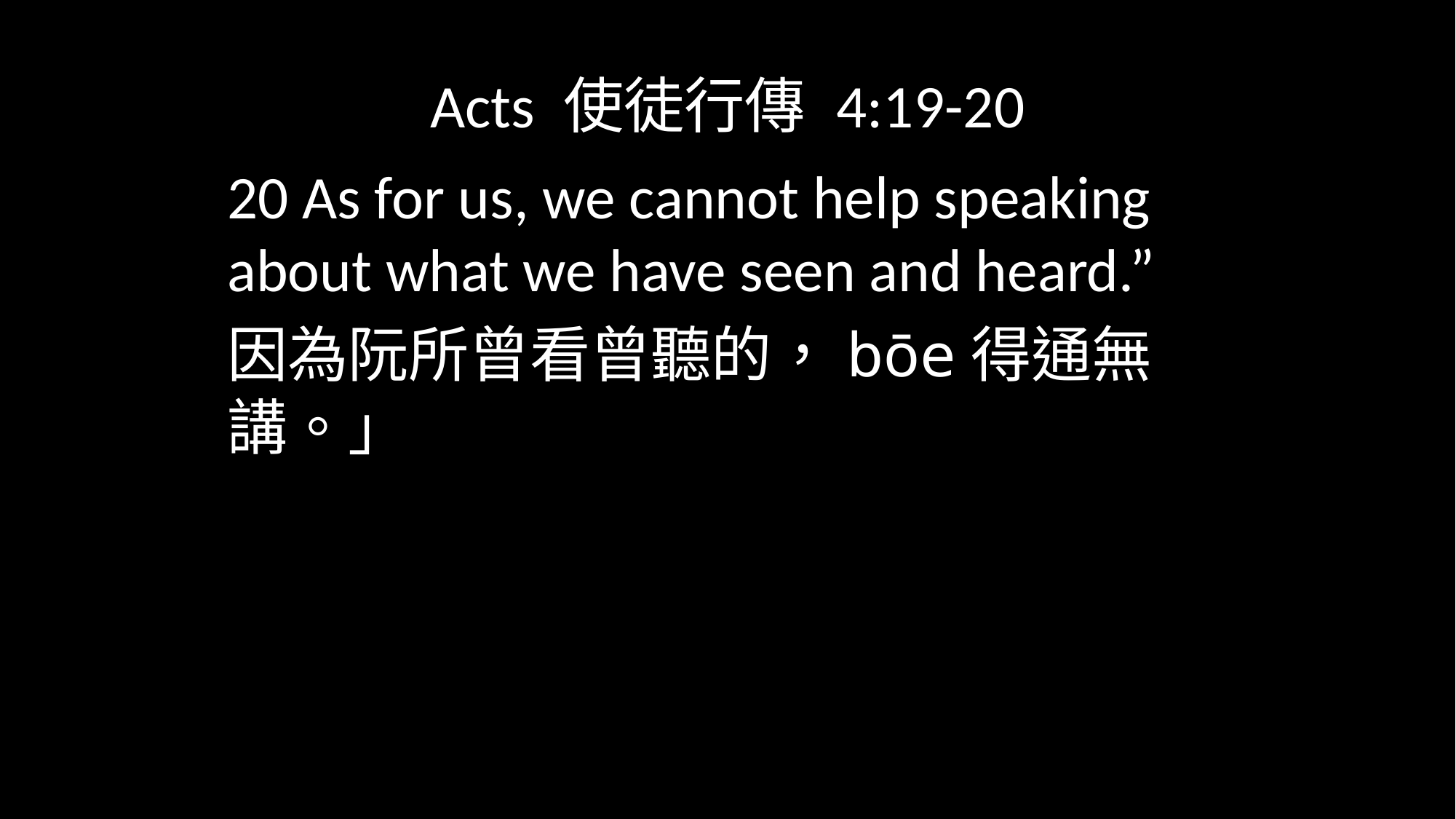

# Acts 使徒行傳 4:19-20
20 As for us, we cannot help speaking about what we have seen and heard.”
因為阮所曾看曾聽的，bōe得通無講。」